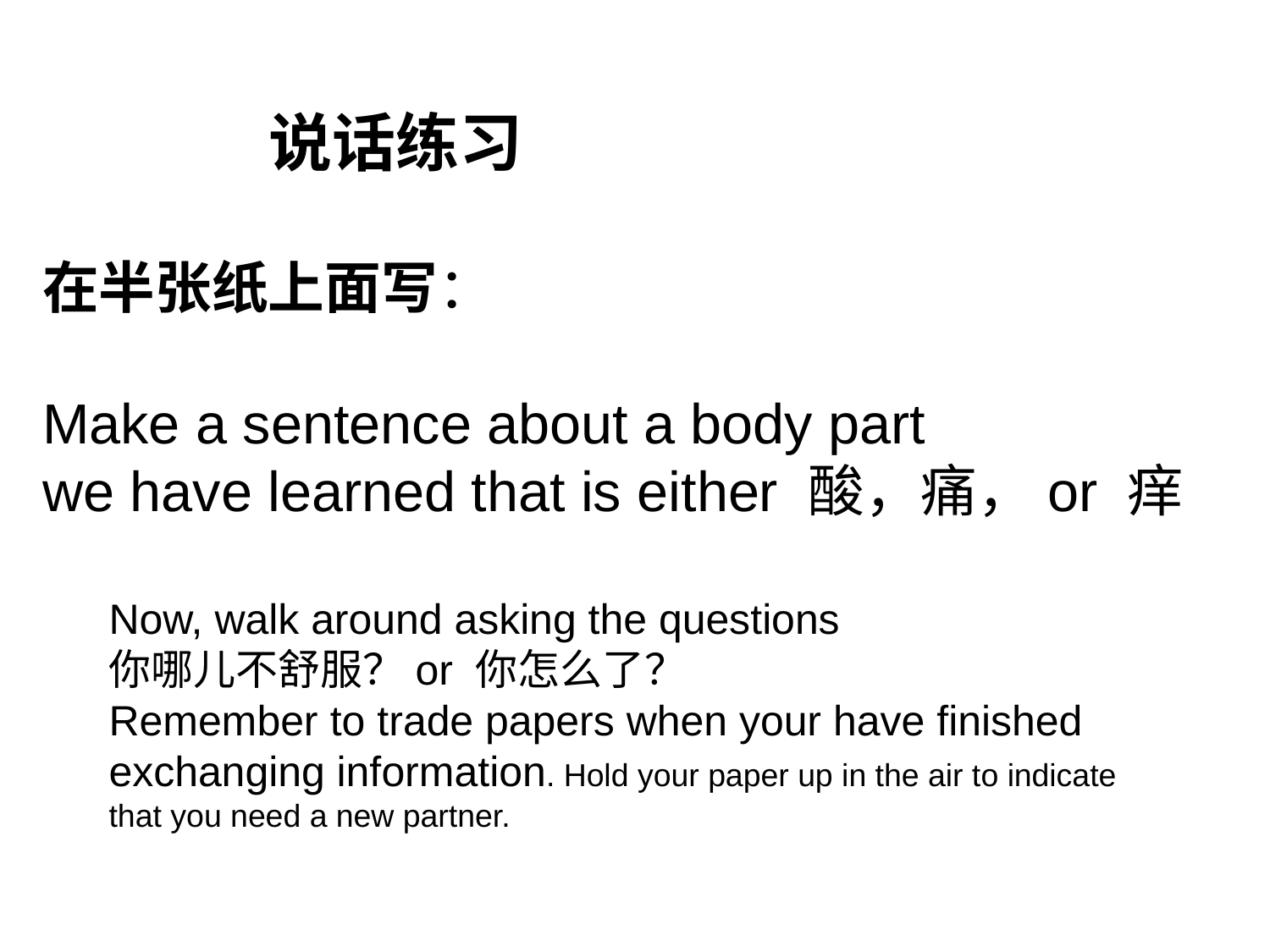

说话练习
在半张纸上面写：

Make a sentence about a body part
we have learned that is either 酸，痛，or 痒
Now, walk around asking the questions
你哪儿不舒服？or 你怎么了？
Remember to trade papers when your have finished
exchanging information. Hold your paper up in the air to indicate
that you need a new partner.